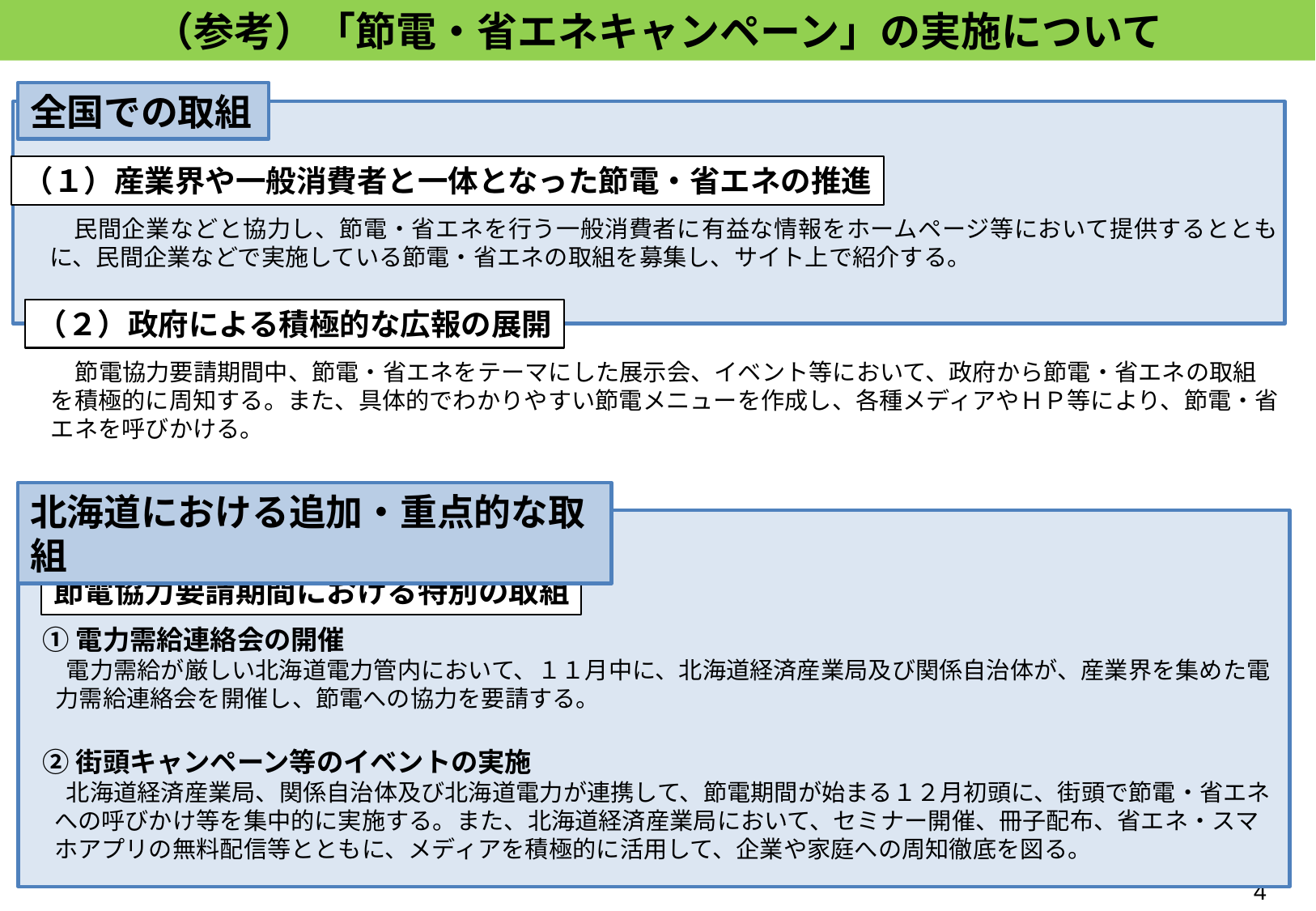

（参考）「節電・省エネキャンペーン」の実施について
全国での取組

（１）産業界や一般消費者と一体となった節電・省エネの推進
民間企業などと協力し、節電・省エネを行う一般消費者に有益な情報をホームページ等において提供するとともに、民間企業などで実施している節電・省エネの取組を募集し、サイト上で紹介する。
（２）政府による積極的な広報の展開
節電協力要請期間中、節電・省エネをテーマにした展示会、イベント等において、政府から節電・省エネの取組を積極的に周知する。また、具体的でわかりやすい節電メニューを作成し、各種メディアやＨＰ等により、節電・省エネを呼びかける。
北海道における追加・重点的な取組

節電協力要請期間における特別の取組
①電力需給連絡会の開催
電力需給が厳しい北海道電力管内において、１１月中に、北海道経済産業局及び関係自治体が、産業界を集めた電力需給連絡会を開催し、節電への協力を要請する。

②街頭キャンペーン等のイベントの実施
北海道経済産業局、関係自治体及び北海道電力が連携して、節電期間が始まる１２月初頭に、街頭で節電・省エネへの呼びかけ等を集中的に実施する。また、北海道経済産業局において、セミナー開催、冊子配布、省エネ・スマホアプリの無料配信等とともに、メディアを積極的に活用して、企業や家庭への周知徹底を図る。

4